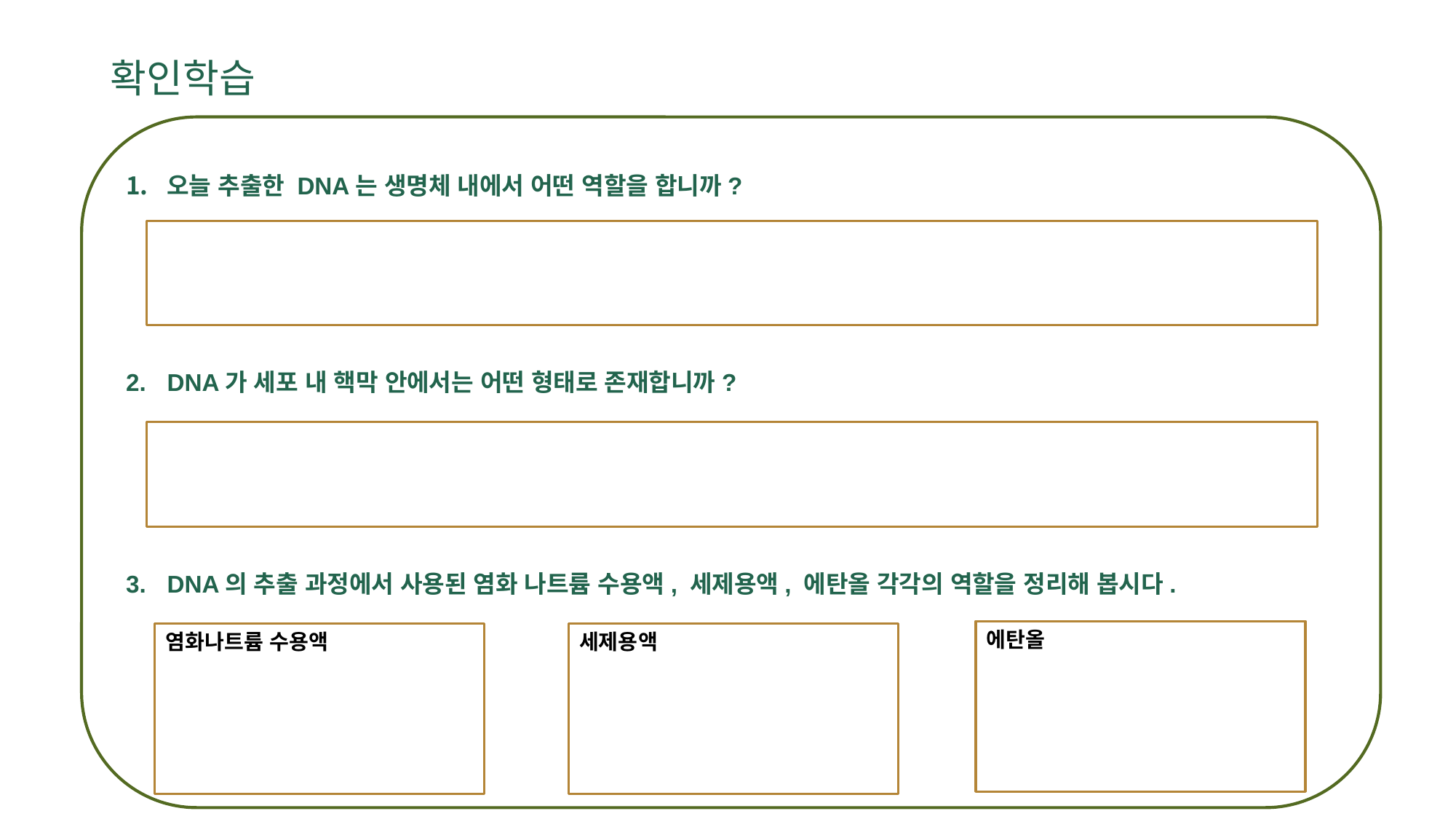

확인학습
오늘 추출한 DNA는 생명체 내에서 어떤 역할을 합니까?

DNA가 세포 내 핵막 안에서는 어떤 형태로 존재합니까?

DNA의 추출 과정에서 사용된 염화 나트륨 수용액, 세제용액, 에탄올 각각의 역할을 정리해 봅시다.

에탄올
염화나트륨 수용액
세제용액